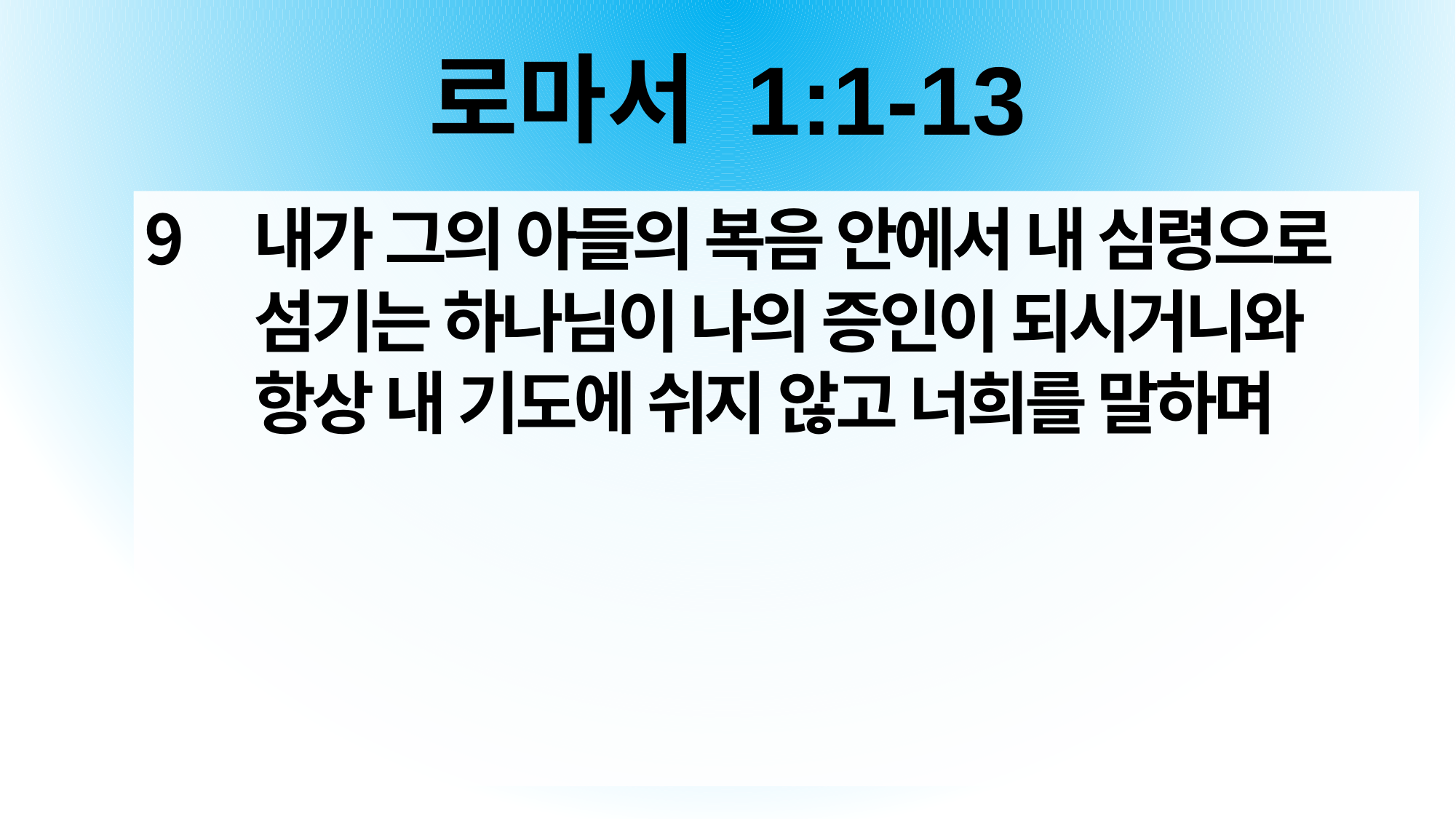

# 로마서 1:1-13
내가 그의 아들의 복음 안에서 내 심령으로 섬기는 하나님이 나의 증인이 되시거니와 항상 내 기도에 쉬지 않고 너희를 말하며